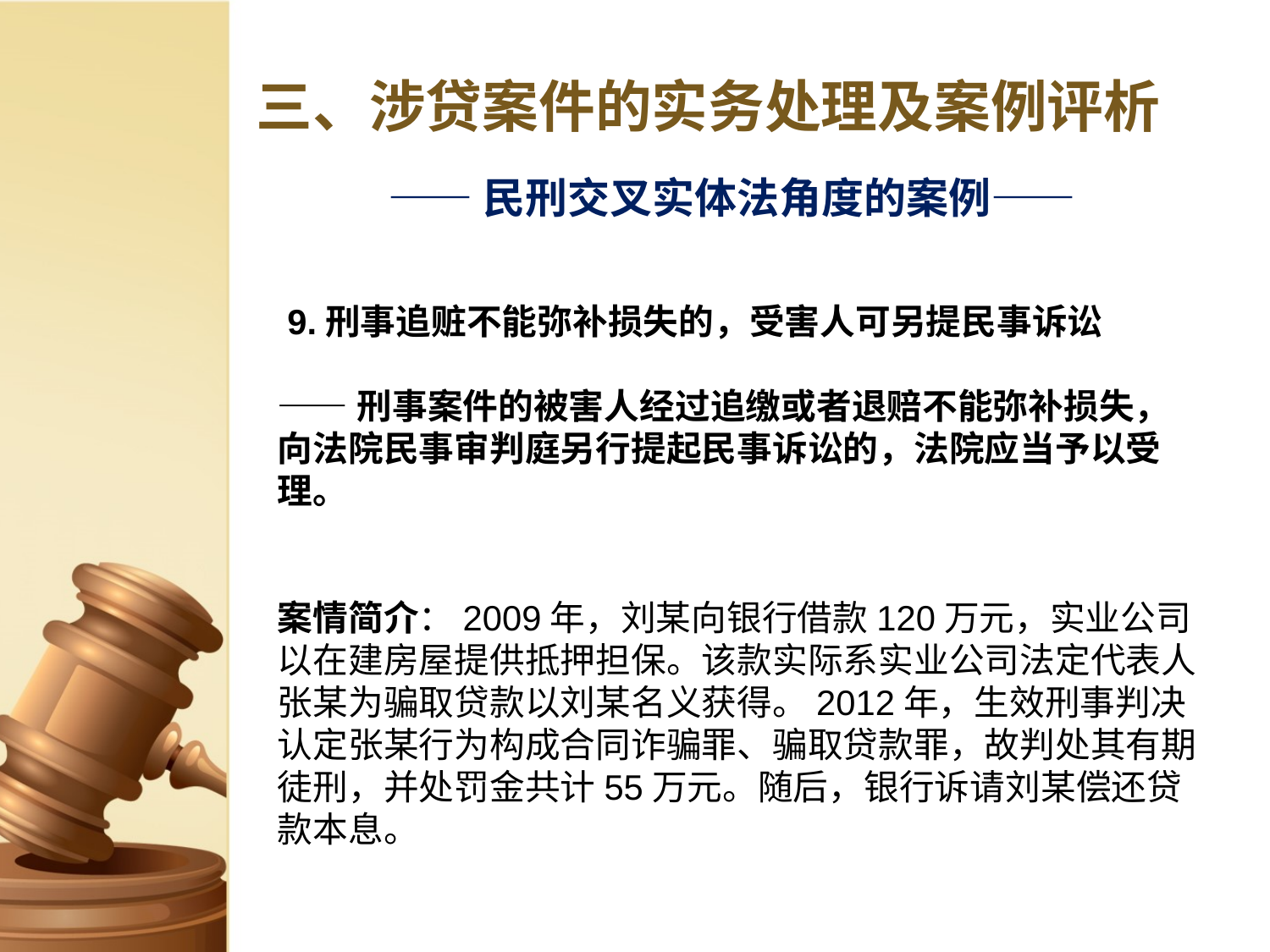

# 三、涉贷案件的实务处理及案例评析
——民刑交叉实体法角度的案例——
 9.刑事追赃不能弥补损失的，受害人可另提民事诉讼

——刑事案件的被害人经过追缴或者退赔不能弥补损失，向法院民事审判庭另行提起民事诉讼的，法院应当予以受理。

案情简介：2009年，刘某向银行借款120万元，实业公司以在建房屋提供抵押担保。该款实际系实业公司法定代表人张某为骗取贷款以刘某名义获得。2012年，生效刑事判决认定张某行为构成合同诈骗罪、骗取贷款罪，故判处其有期徒刑，并处罚金共计55万元。随后，银行诉请刘某偿还贷款本息。